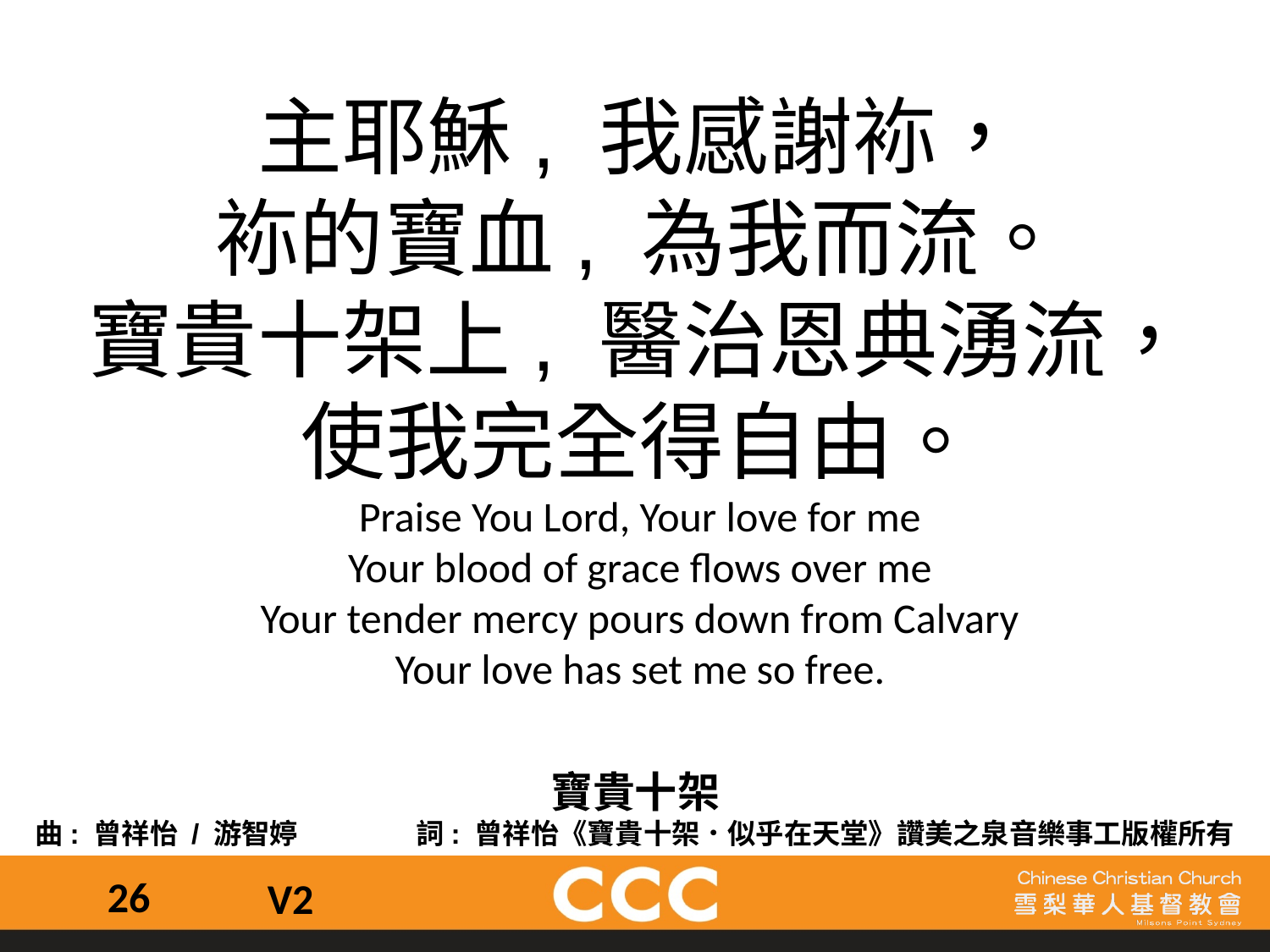

主耶穌, 我感謝袮，
袮的寶血, 為我而流。
寶貴十架上, 醫治恩典湧流，
使我完全得自由。
Praise You Lord, Your love for me
Your blood of grace flows over me
Your tender mercy pours down from Calvary
Your love has set me so free.
寶貴十架
曲: 曾祥怡 / 游智婷	詞: 曾祥怡《寶貴十架．似乎在天堂》讚美之泉音樂事工版權所有
26
V2